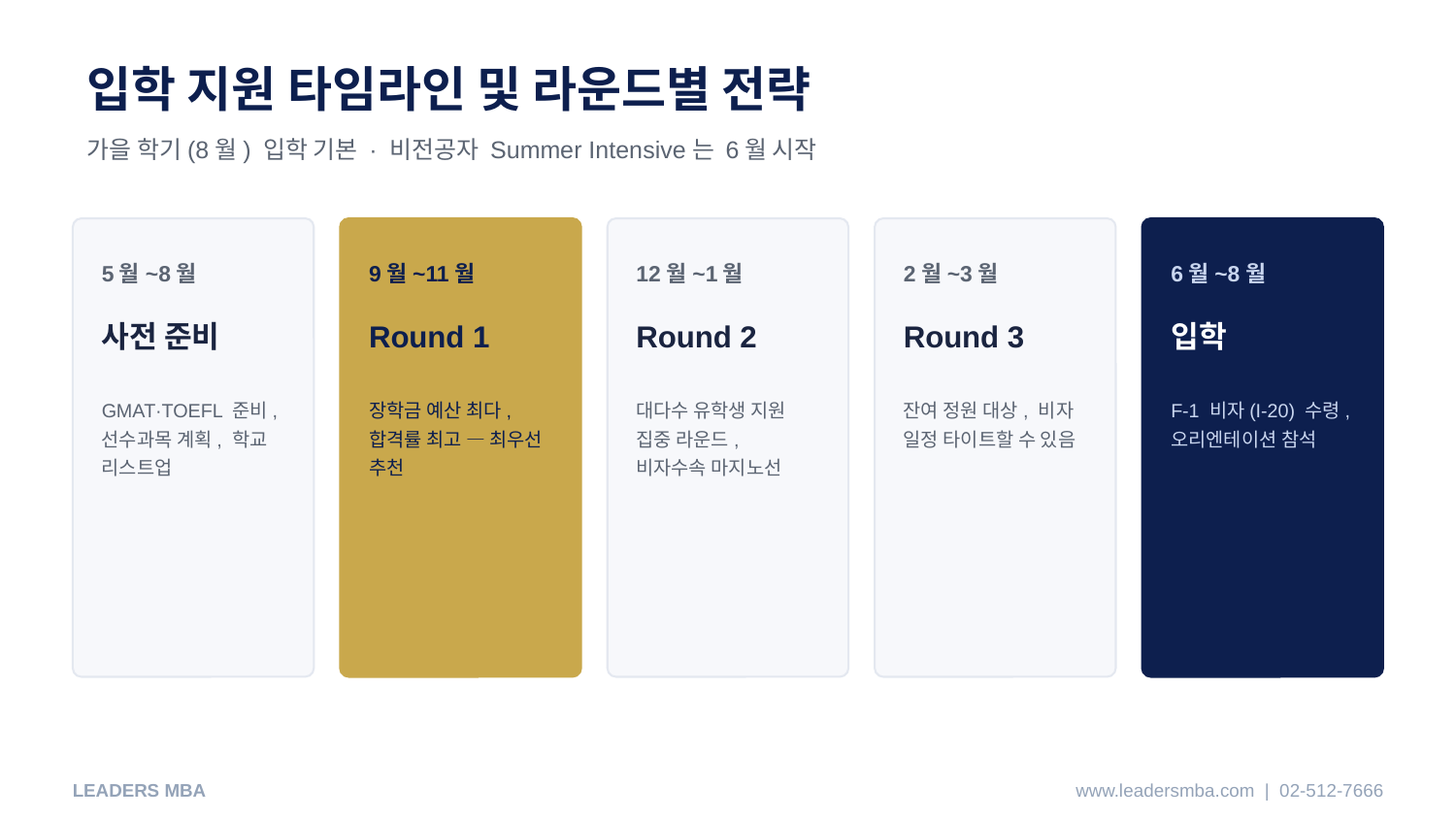

입학 지원 타임라인 및 라운드별 전략
가을 학기(8월) 입학 기본 · 비전공자 Summer Intensive는 6월 시작

5월~8월
9월~11월
12월~1월
2월~3월
6월~8월
사전 준비
Round 1
Round 2
Round 3
입학
GMAT·TOEFL 준비, 선수과목 계획, 학교 리스트업
장학금 예산 최다, 합격률 최고 — 최우선 추천
대다수 유학생 지원 집중 라운드, 비자수속 마지노선
잔여 정원 대상, 비자 일정 타이트할 수 있음
F-1 비자(I-20) 수령, 오리엔테이션 참석
LEADERS MBA
www.leadersmba.com  |  02-512-7666